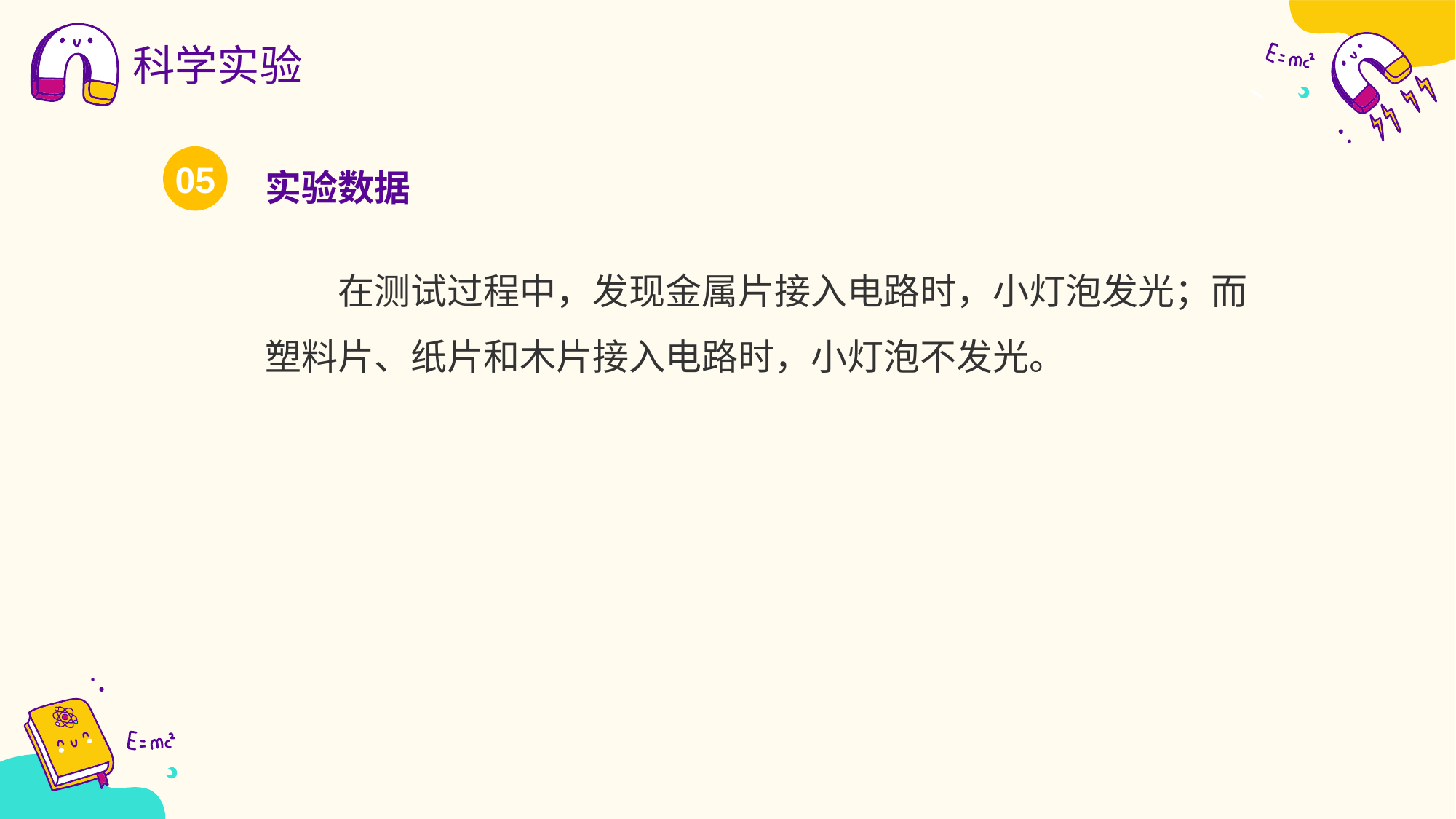

科学实验
实验数据
05
在测试过程中，发现金属片接入电路时，小灯泡发光；而塑料片、纸片和木片接入电路时，小灯泡不发光。